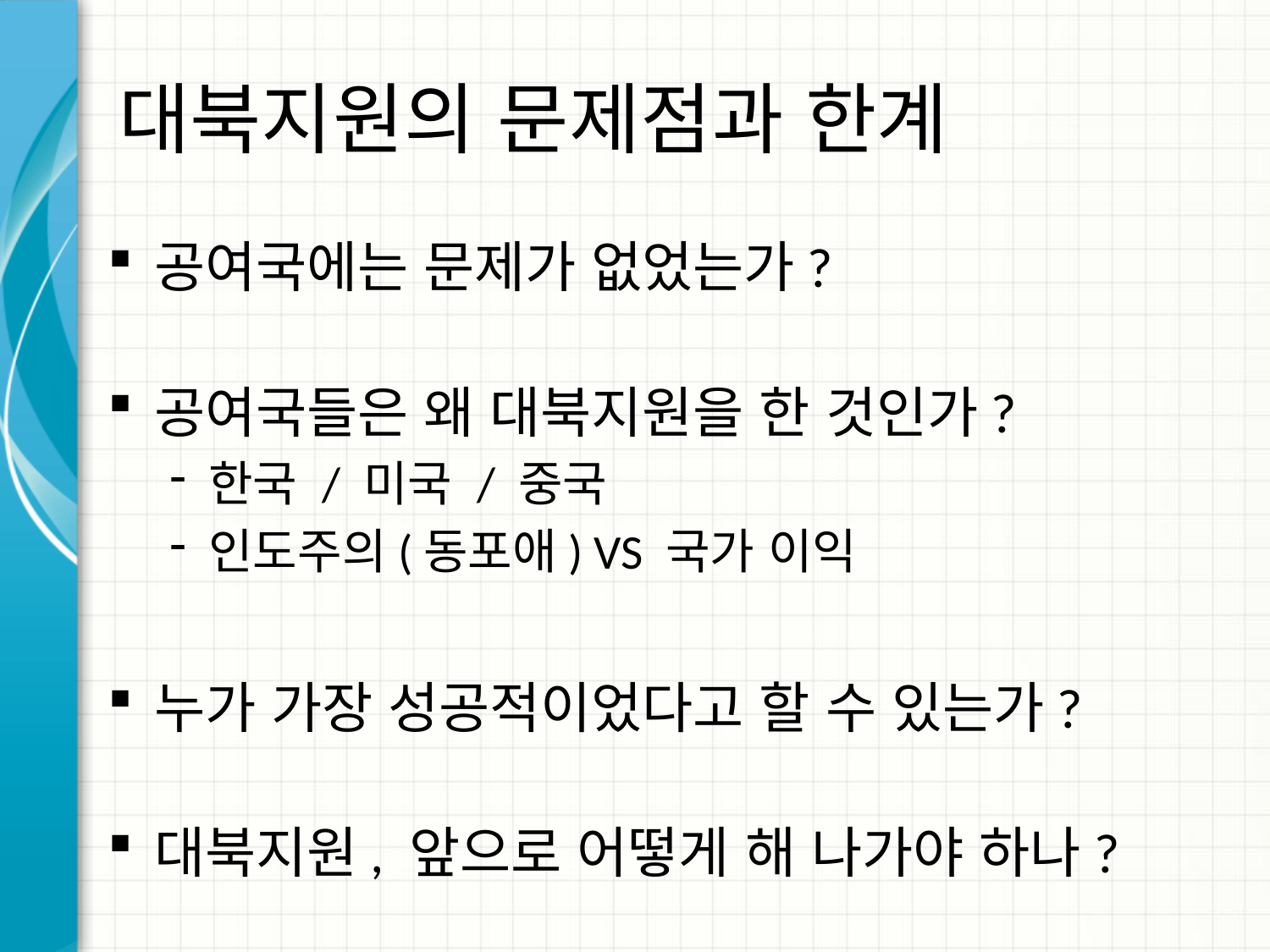

# 대북지원의 문제점과 한계
공여국에는 문제가 없었는가?

공여국들은 왜 대북지원을 한 것인가?
한국 / 미국 / 중국
인도주의(동포애) VS 국가 이익

누가 가장 성공적이었다고 할 수 있는가?

대북지원, 앞으로 어떻게 해 나가야 하나?